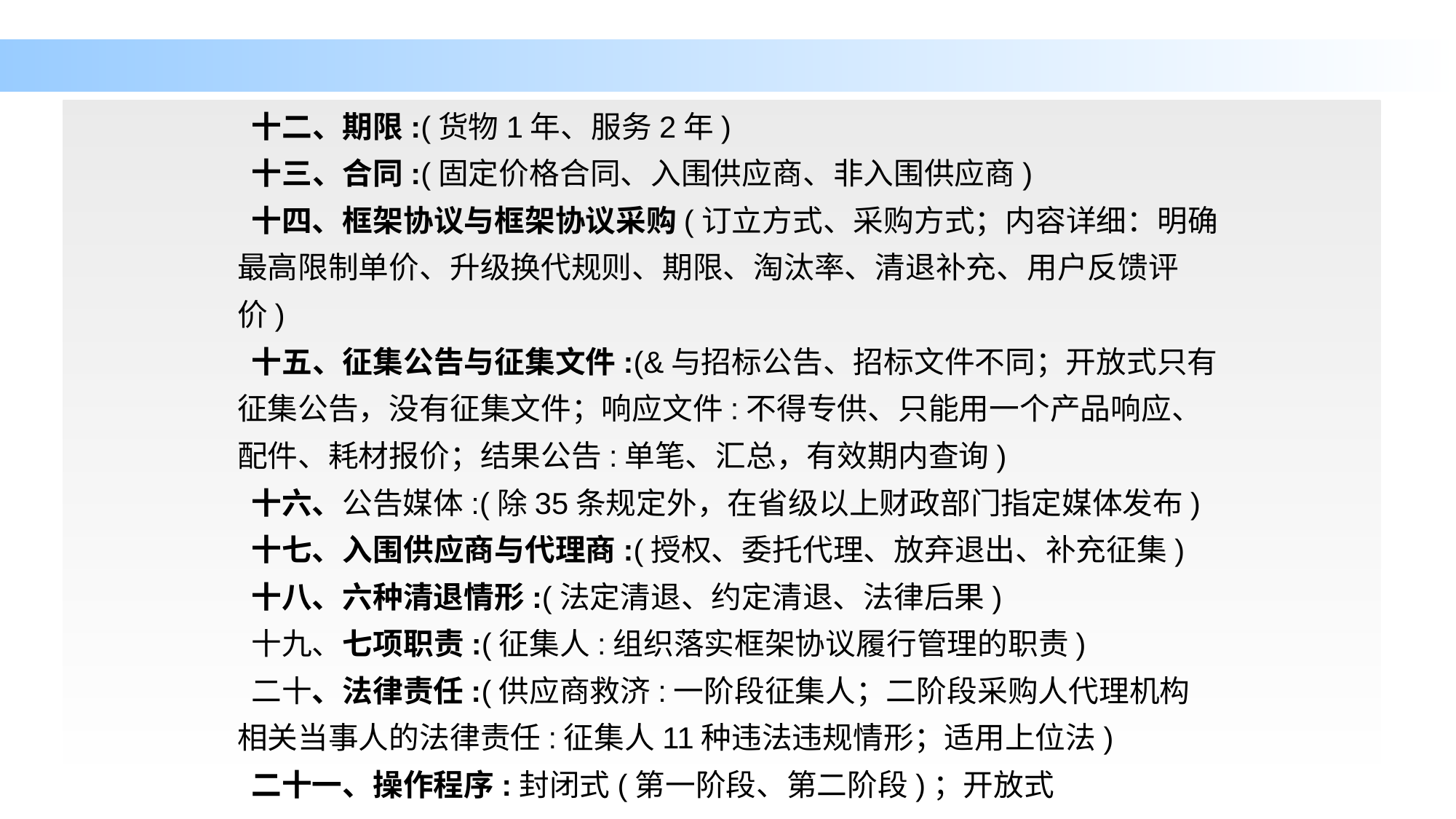

#
 十二、期限:(货物1年、服务2年)
 十三、合同:(固定价格合同、入围供应商、非入围供应商)
 十四、框架协议与框架协议采购(订立方式、采购方式；内容详细：明确最高限制单价、升级换代规则、期限、淘汰率、清退补充、用户反馈评价)
 十五、征集公告与征集文件:(&与招标公告、招标文件不同；开放式只有征集公告，没有征集文件；响应文件:不得专供、只能用一个产品响应、配件、耗材报价；结果公告:单笔、汇总，有效期内查询)
 十六、公告媒体:(除35条规定外，在省级以上财政部门指定媒体发布)
 十七、入围供应商与代理商:(授权、委托代理、放弃退出、补充征集)
 十八、六种清退情形:(法定清退、约定清退、法律后果)
 十九、七项职责:(征集人:组织落实框架协议履行管理的职责)
 二十、法律责任:(供应商救济:一阶段征集人；二阶段采购人代理机构 相关当事人的法律责任:征集人11种违法违规情形；适用上位法)
 二十一、操作程序:封闭式(第一阶段、第二阶段)；开放式